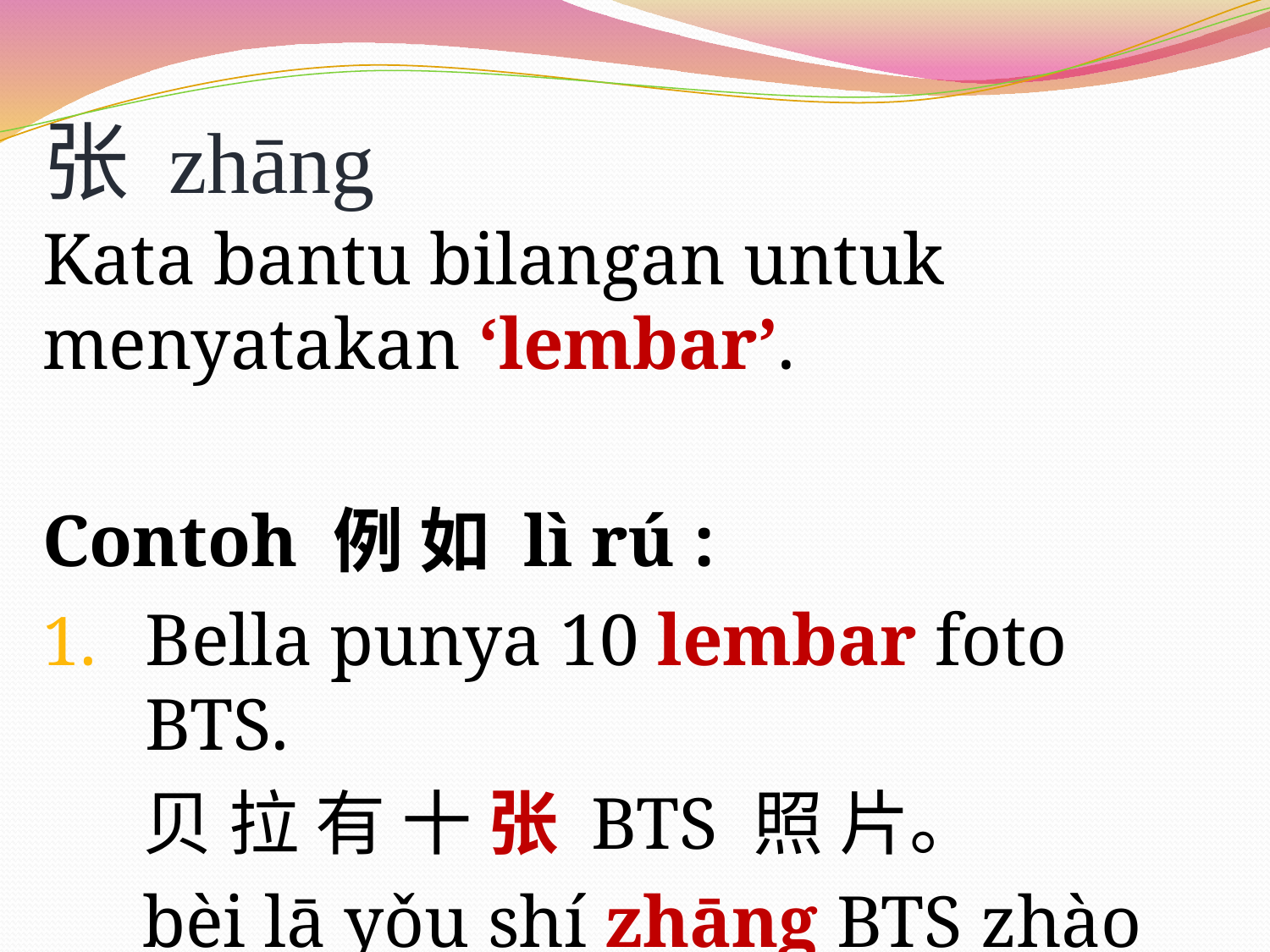

张 zhāng
Kata bantu bilangan untuk menyatakan ‘lembar’.

Contoh 例 如 lì rú :
Bella punya 10 lembar foto BTS.
贝 拉 有 十 张 BTS 照 片。
bèi lā yǒu shí zhāng BTS zhào piàn.